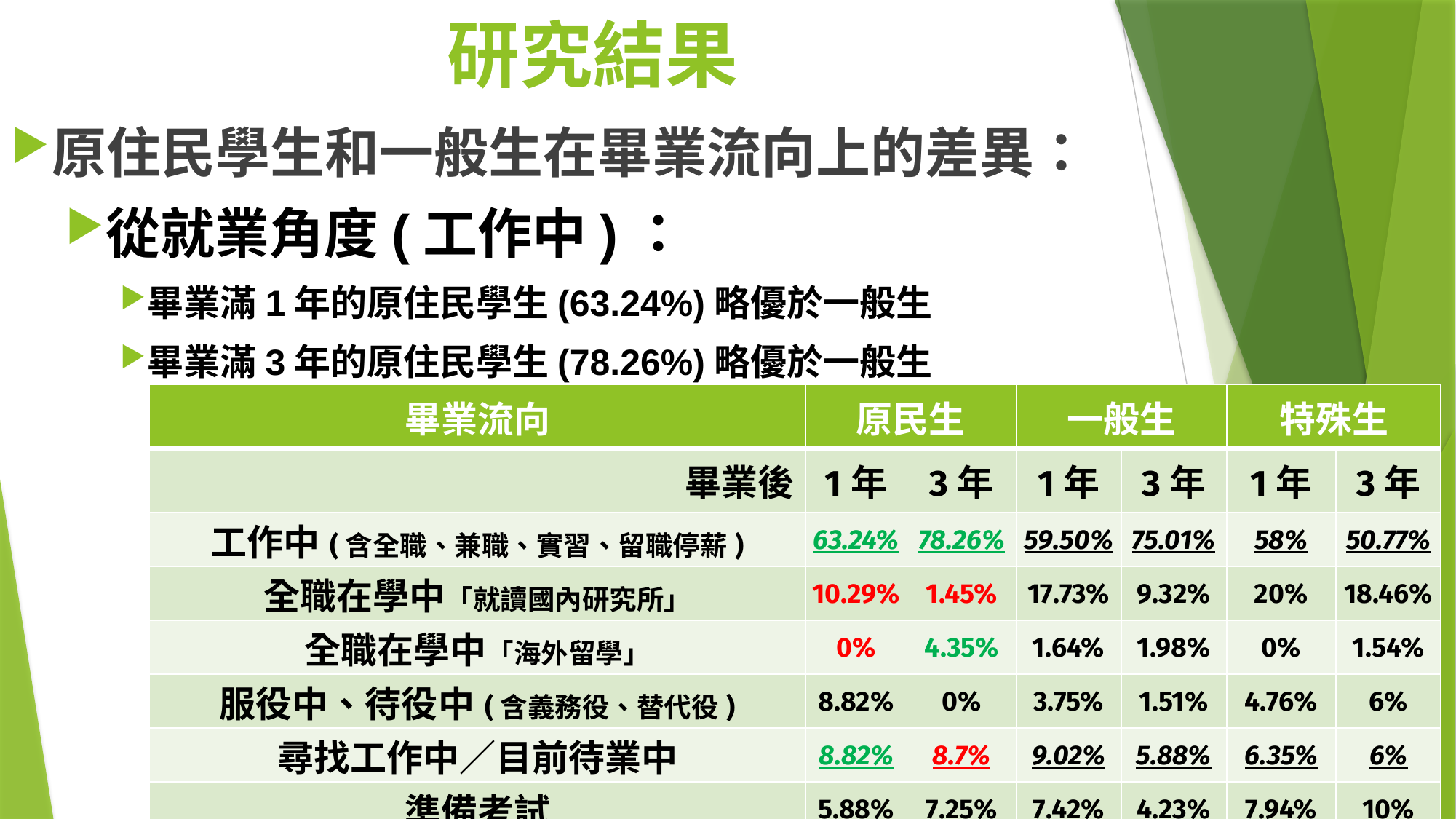

# 研究結果
原住民學生和一般生在畢業流向上的差異：
從就業角度(工作中)：
畢業滿1年的原住民學生(63.24%)略優於一般生
畢業滿3年的原住民學生(78.26%)略優於一般生

| 畢業流向 | 原民生 |  | 一般生 |  | 特殊生 |  |
| --- | --- | --- | --- | --- | --- | --- |
| 畢業後 | 1年 | 3年 | 1年 | 3年 | 1年 | 3年 |
| 工作中(含全職、兼職、實習、留職停薪) | 63.24% | 78.26% | 59.50% | 75.01% | 58% | 50.77% |
| 全職在學中「就讀國內研究所」 | 10.29% | 1.45% | 17.73% | 9.32% | 20% | 18.46% |
| 全職在學中「海外留學」 | 0% | 4.35% | 1.64% | 1.98% | 0% | 1.54% |
| 服役中、待役中(含義務役、替代役) | 8.82% | 0% | 3.75% | 1.51% | 4.76% | 6% |
| 尋找工作中／目前待業中 | 8.82% | 8.7% | 9.02% | 5.88% | 6.35% | 6% |
| 準備考試 | 5.88% | 7.25% | 7.42% | 4.23% | 7.94% | 10% |
| 家管／料理家務 | 2.94% | 0% | 0.94% | 2.07% | 0% | 6.15% |